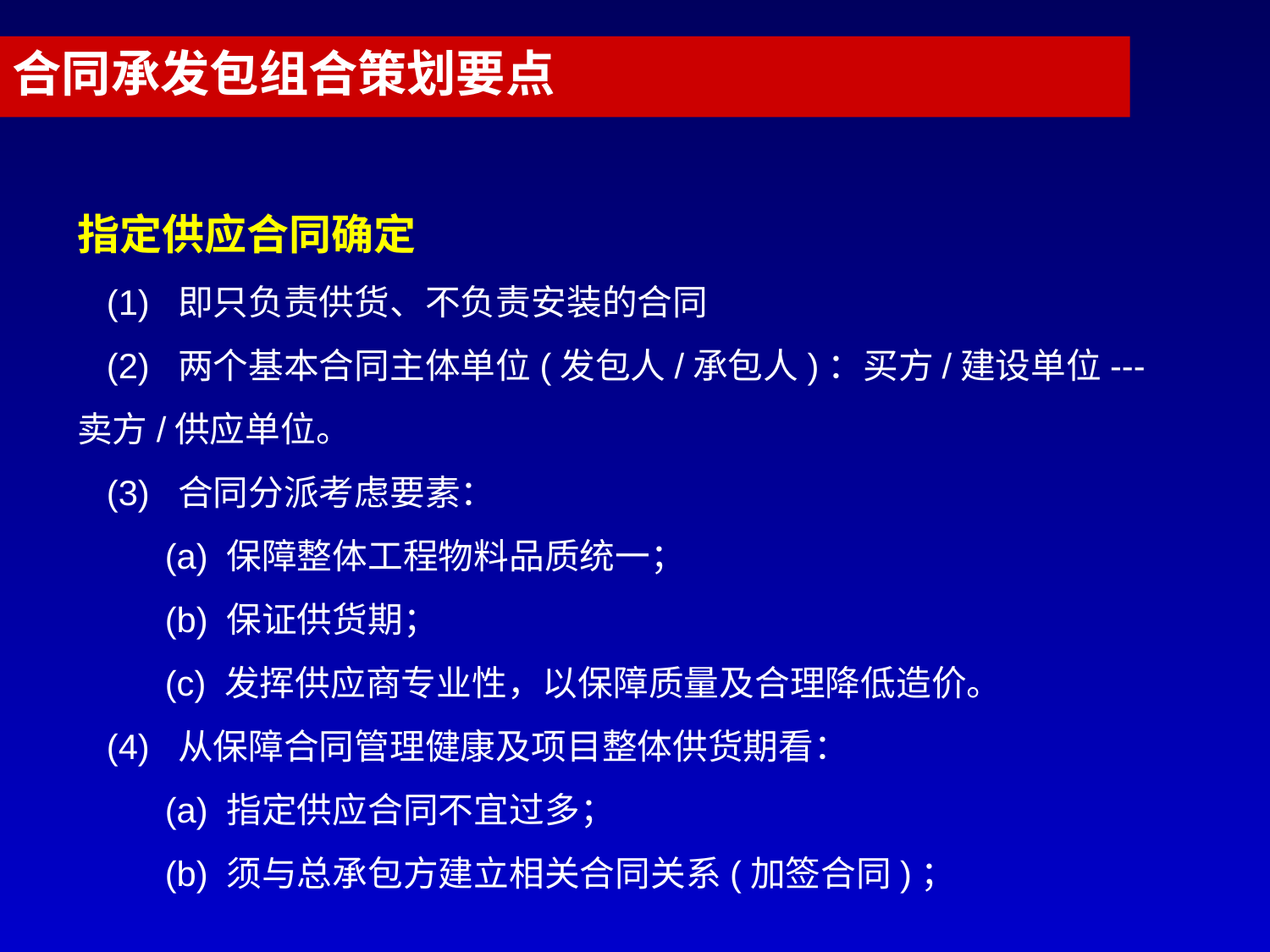

合同承发包组合策划要点
指定供应合同确定
   (1)  即只负责供货、不负责安装的合同
   (2)  两个基本合同主体单位(发包人/承包人)：买方/建设单位---卖方/供应单位。
   (3)  合同分派考虑要素：
         (a) 保障整体工程物料品质统一；
         (b) 保证供货期；
         (c) 发挥供应商专业性，以保障质量及合理降低造价。
   (4)  从保障合同管理健康及项目整体供货期看：
         (a) 指定供应合同不宜过多；
         (b) 须与总承包方建立相关合同关系(加签合同)；
76